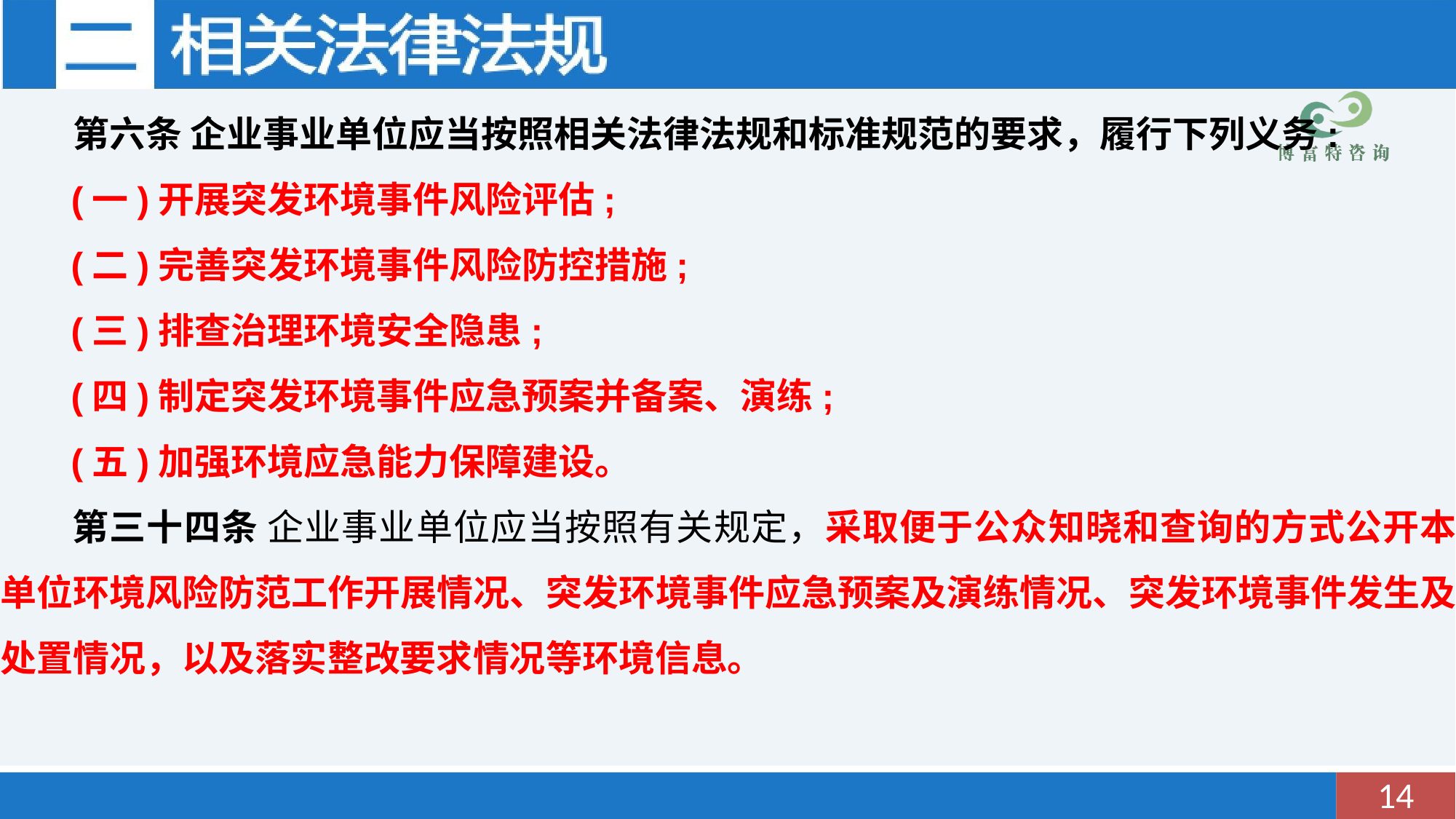

第六条 企业事业单位应当按照相关法律法规和标准规范的要求，履行下列义务:
       (一)开展突发环境事件风险评估; 
       (二)完善突发环境事件风险防控措施;
       (三)排查治理环境安全隐患;
       (四)制定突发环境事件应急预案并备案、演练;
       (五)加强环境应急能力保障建设。
       第三十四条 企业事业单位应当按照有关规定，采取便于公众知晓和查询的方式公开本单位环境风险防范工作开展情况、突发环境事件应急预案及演练情况、突发环境事件发生及处置情况，以及落实整改要求情况等环境信息。

12

14